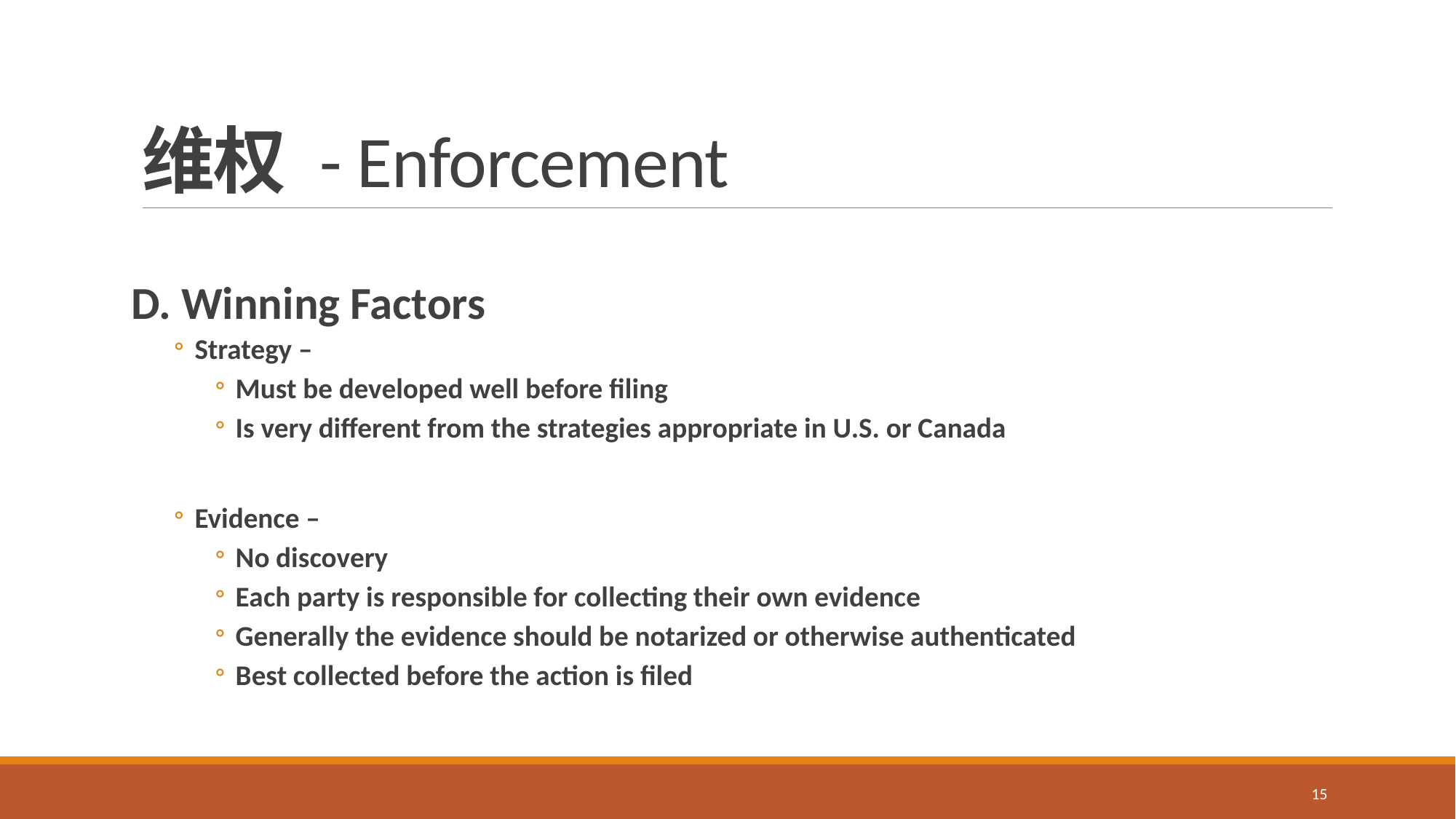

# 维权 - Enforcement

D. Winning Factors
Strategy –
Must be developed well before filing
Is very different from the strategies appropriate in U.S. or Canada

Evidence –
No discovery
Each party is responsible for collecting their own evidence
Generally the evidence should be notarized or otherwise authenticated
Best collected before the action is filed

15